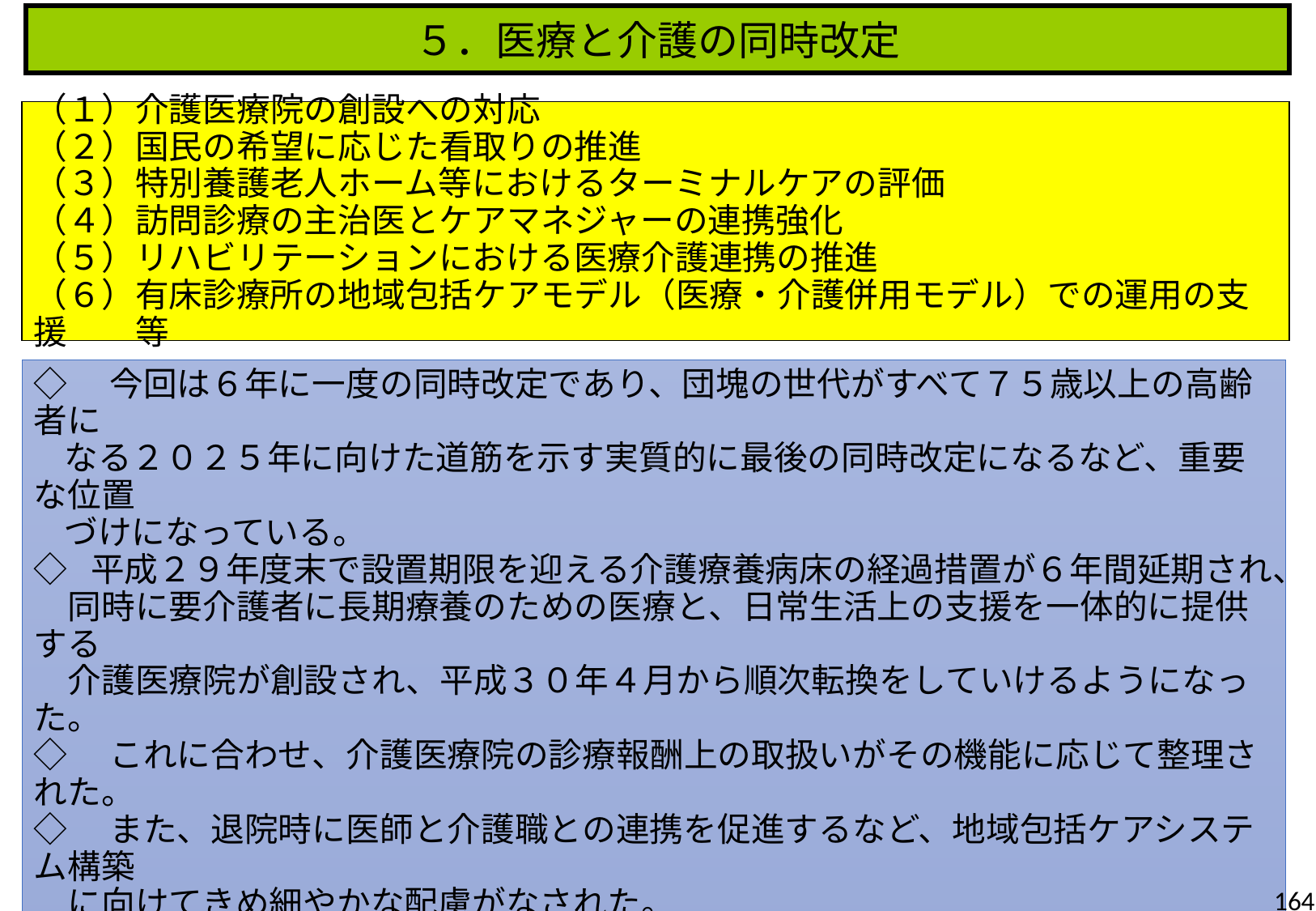

５．医療と介護の同時改定
（１）介護医療院の創設への対応
（２）国民の希望に応じた看取りの推進
（３）特別養護老人ホーム等におけるターミナルケアの評価
（４）訪問診療の主治医とケアマネジャーの連携強化
（５）リハビリテーションにおける医療介護連携の推進
（６）有床診療所の地域包括ケアモデル（医療・介護併用モデル）での運用の支援　　等
◇　今回は６年に一度の同時改定であり、団塊の世代がすべて７５歳以上の高齢者に
   なる２０２５年に向けた道筋を示す実質的に最後の同時改定になるなど、重要な位置
   づけになっている。
◇  平成２９年度末で設置期限を迎える介護療養病床の経過措置が６年間延期され、
　同時に要介護者に長期療養のための医療と、日常生活上の支援を一体的に提供する
　介護医療院が創設され、平成３０年４月から順次転換をしていけるようになった。
◇　これに合わせ、介護医療院の診療報酬上の取扱いがその機能に応じて整理された。
◇　また、退院時に医師と介護職との連携を促進するなど、地域包括ケアシステム構築
　に向けてきめ細やかな配慮がなされた。
164